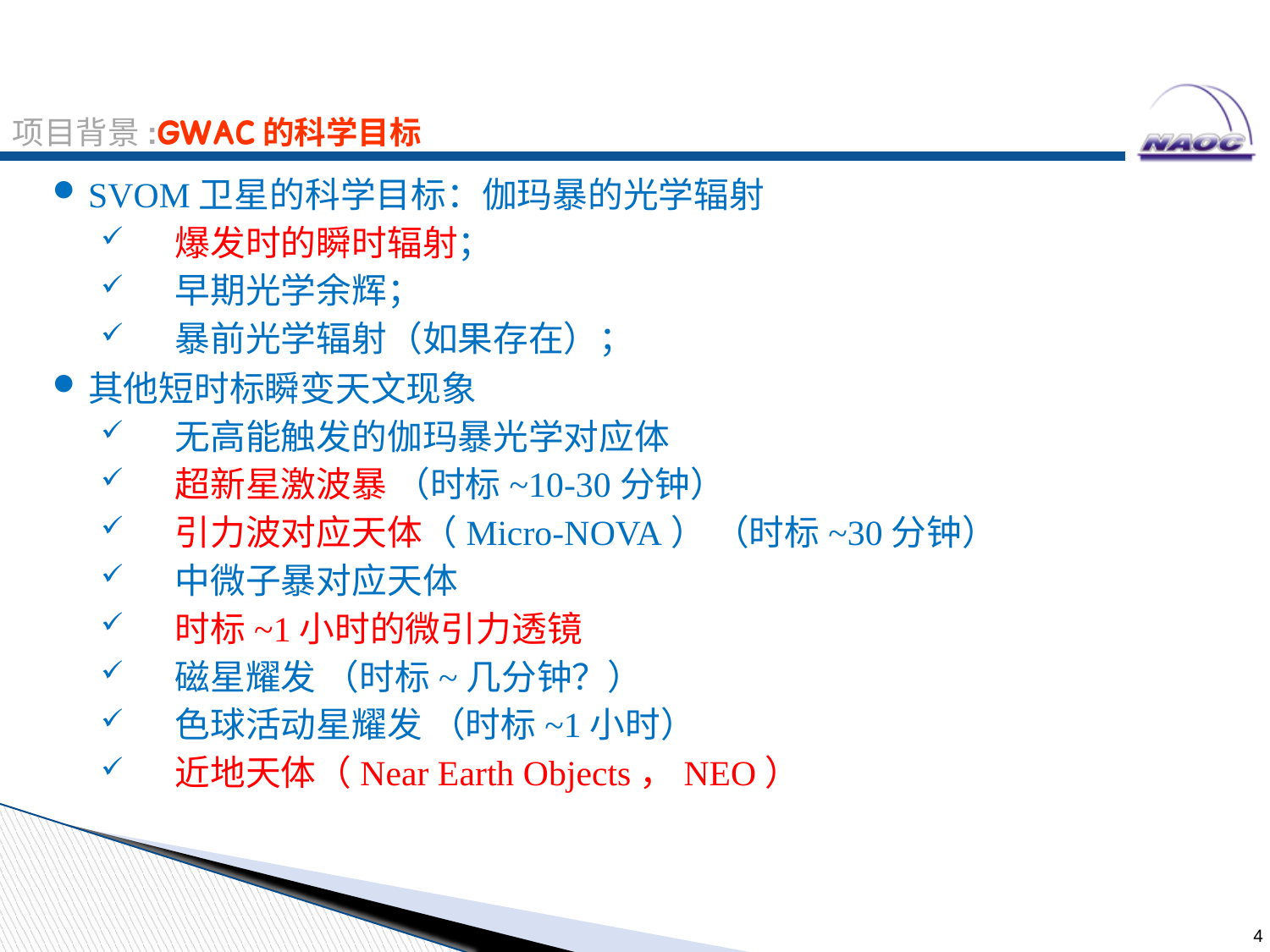

项目背景:GWAC的科学目标
SVOM卫星的科学目标：伽玛暴的光学辐射
爆发时的瞬时辐射；
早期光学余辉；
暴前光学辐射（如果存在）；
其他短时标瞬变天文现象
无高能触发的伽玛暴光学对应体
超新星激波暴 （时标~10-30分钟）
引力波对应天体（Micro-NOVA） （时标~30分钟）
中微子暴对应天体
时标~1小时的微引力透镜
磁星耀发 （时标~几分钟？）
色球活动星耀发 （时标~1小时）
近地天体（Near Earth Objects，NEO）

 4